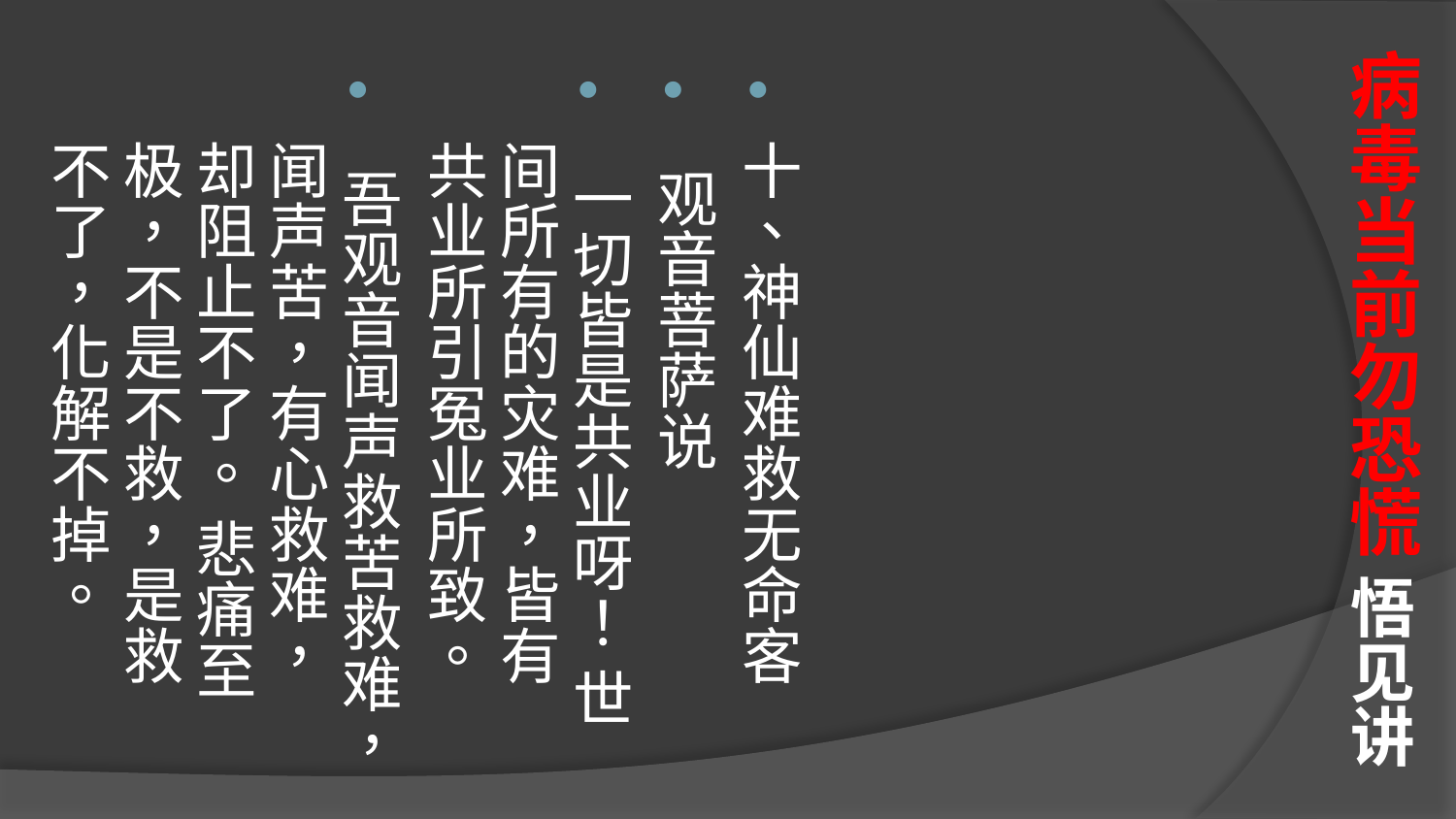

# 病毒当前勿恐慌 悟见讲
十、神仙难救无命客
 观音菩萨说
 一切皆是共业呀！ 世间所有的灾难，皆有共业所引冤业所致。
 吾观音闻声救苦救难，闻声苦，有心救难，却阻止不了。 悲痛至极，不是不救，是救不了，化解不掉。